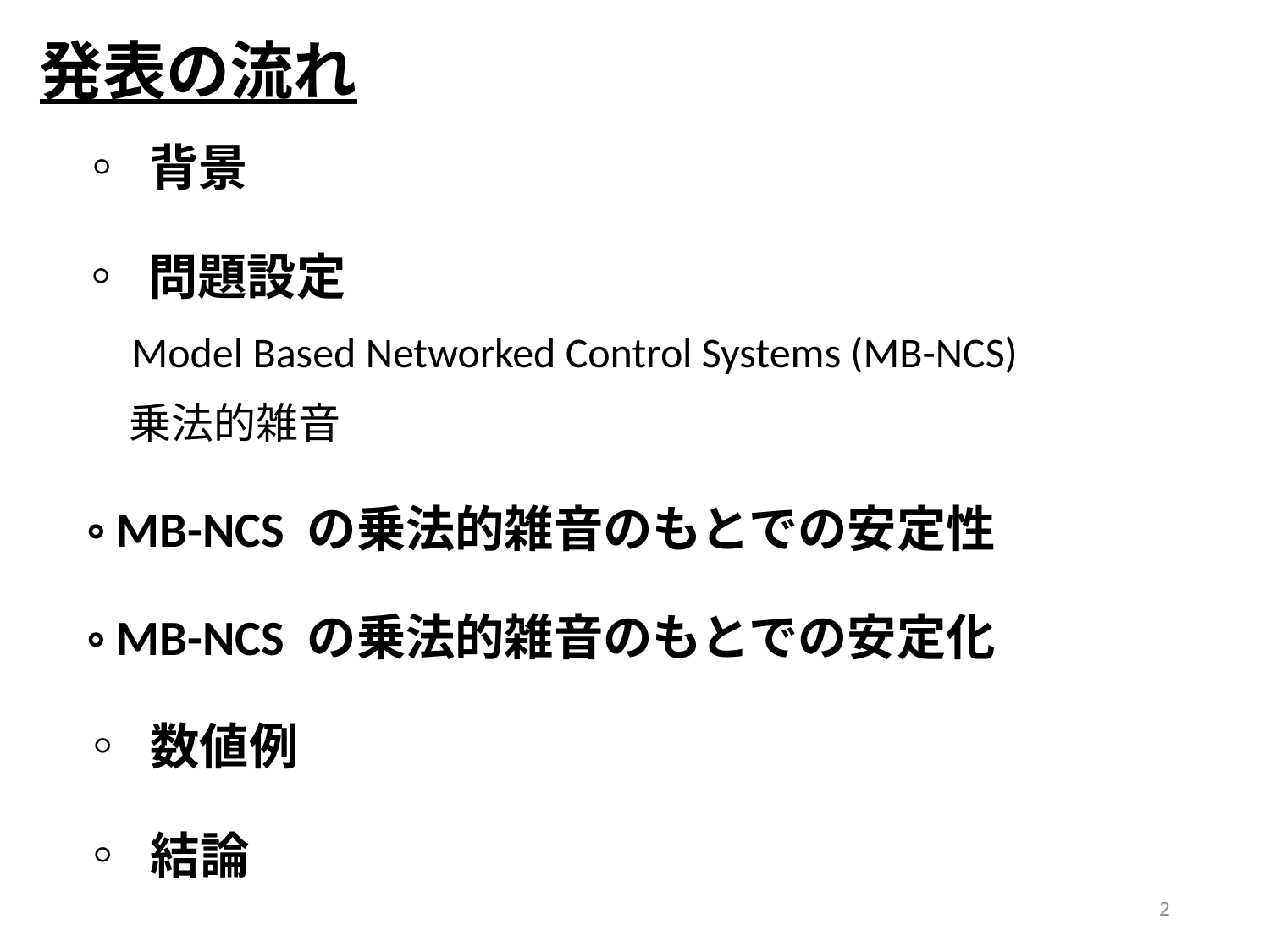

発表の流れ
◦ 背景
◦ 問題設定
Model Based Networked Control Systems (MB-NCS)
乗法的雑音
◦ MB-NCS の乗法的雑音のもとでの安定性
◦ MB-NCS の乗法的雑音のもとでの安定化
◦ 数値例
◦ 結論
2